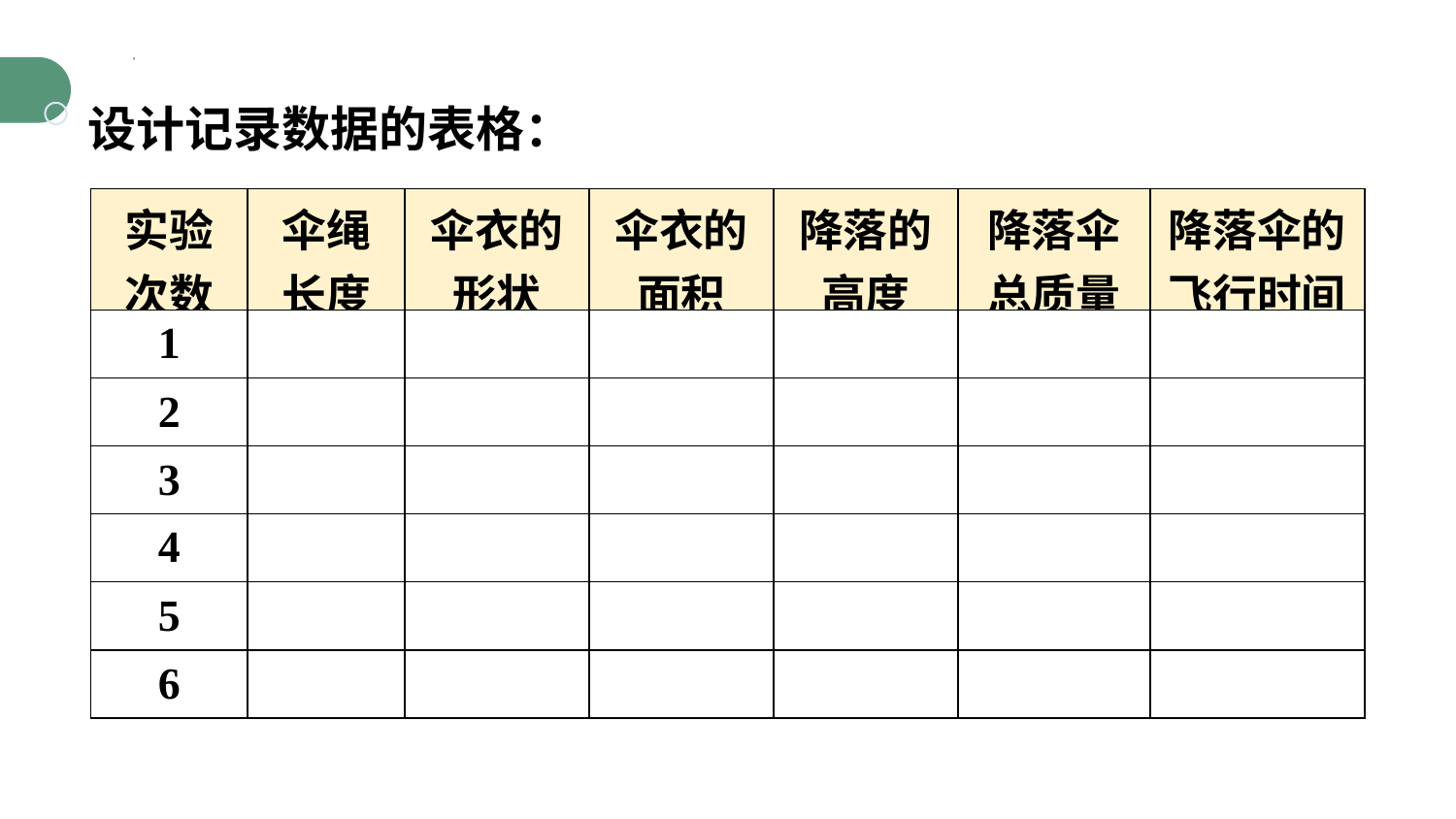

设计记录数据的表格：
| 实验次数 | 伞绳长度 | 伞衣的形状 | 伞衣的面积 | 降落的高度 | 降落伞总质量 | 降落伞的飞行时间 |
| --- | --- | --- | --- | --- | --- | --- |
| 1 |  |  |  |  |  |  |
| 2 |  |  |  |  |  |  |
| 3 |  |  |  |  |  |  |
| 4 |  |  |  |  |  |  |
| 5 |  |  |  |  |  |  |
| 6 |  |  |  |  |  |  |